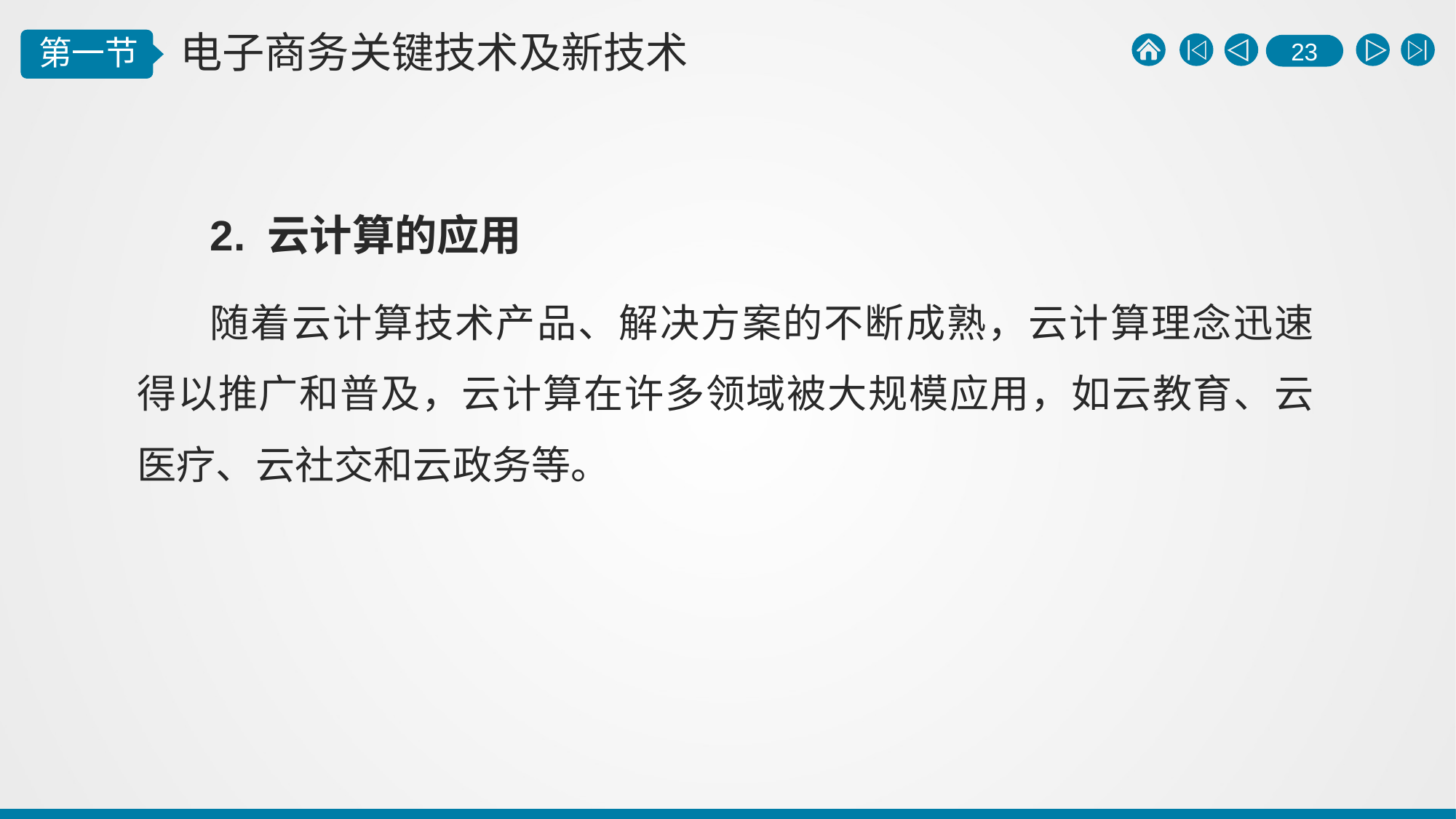

2. 云计算的应用
随着云计算技术产品、解决方案的不断成熟，云计算理念迅速得以推广和普及，云计算在许多领域被大规模应用，如云教育、云医疗、云社交和云政务等。